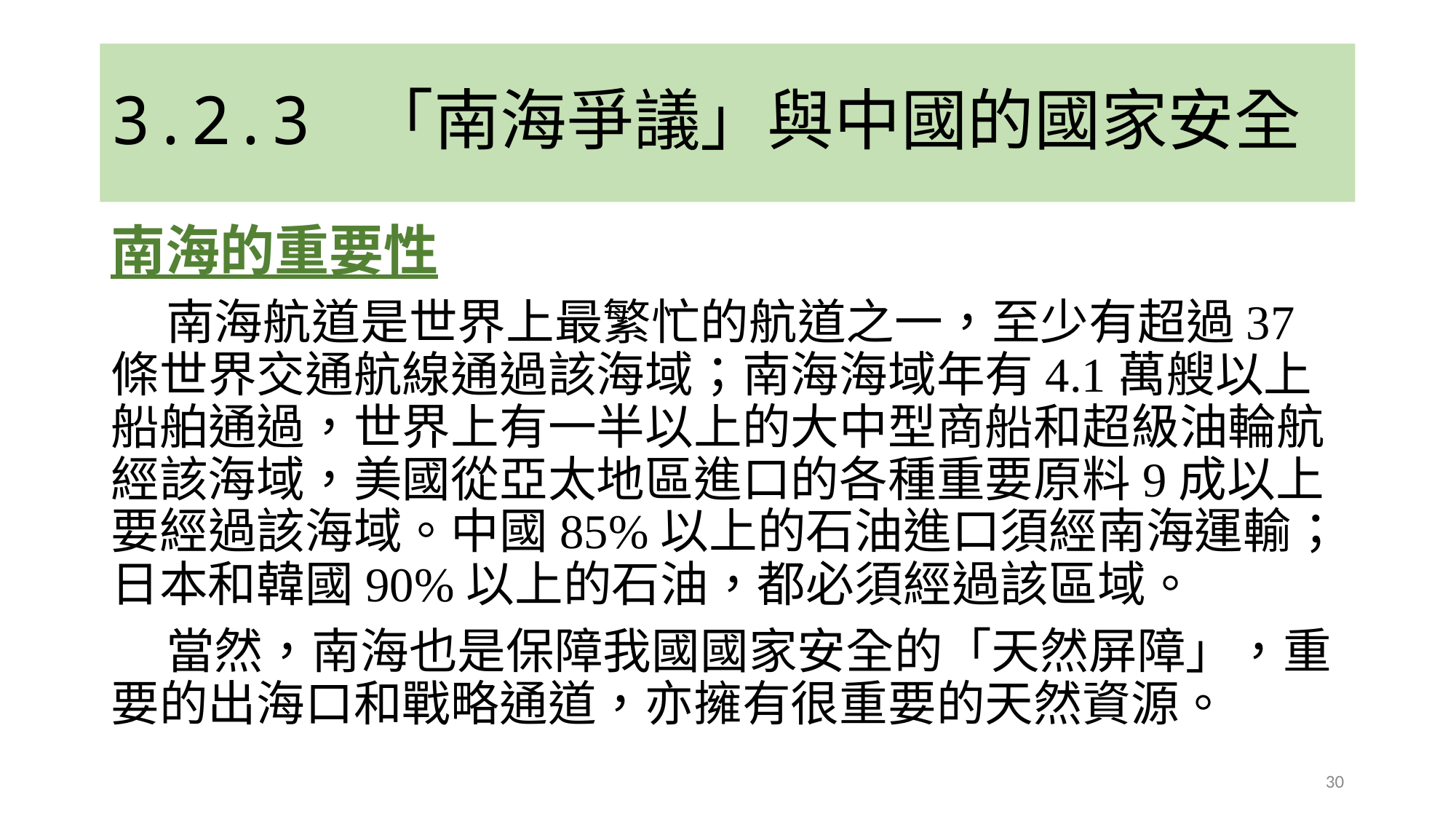

# 3.2.3 「南海爭議」與中國的國家安全
南海的重要性
    南海航道是世界上最繁忙的航道之一，至少有超過37條世界交通航線通過該海域；南海海域年有4.1萬艘以上船舶通過，世界上有一半以上的大中型商船和超級油輪航經該海域，美國從亞太地區進口的各種重要原料9成以上要經過該海域。中國85%以上的石油進口須經南海運輸；日本和韓國90%以上的石油，都必須經過該區域。
    當然，南海也是保障我國國家安全的「天然屏障」，重要的出海口和戰略通道，亦擁有很重要的天然資源。

30